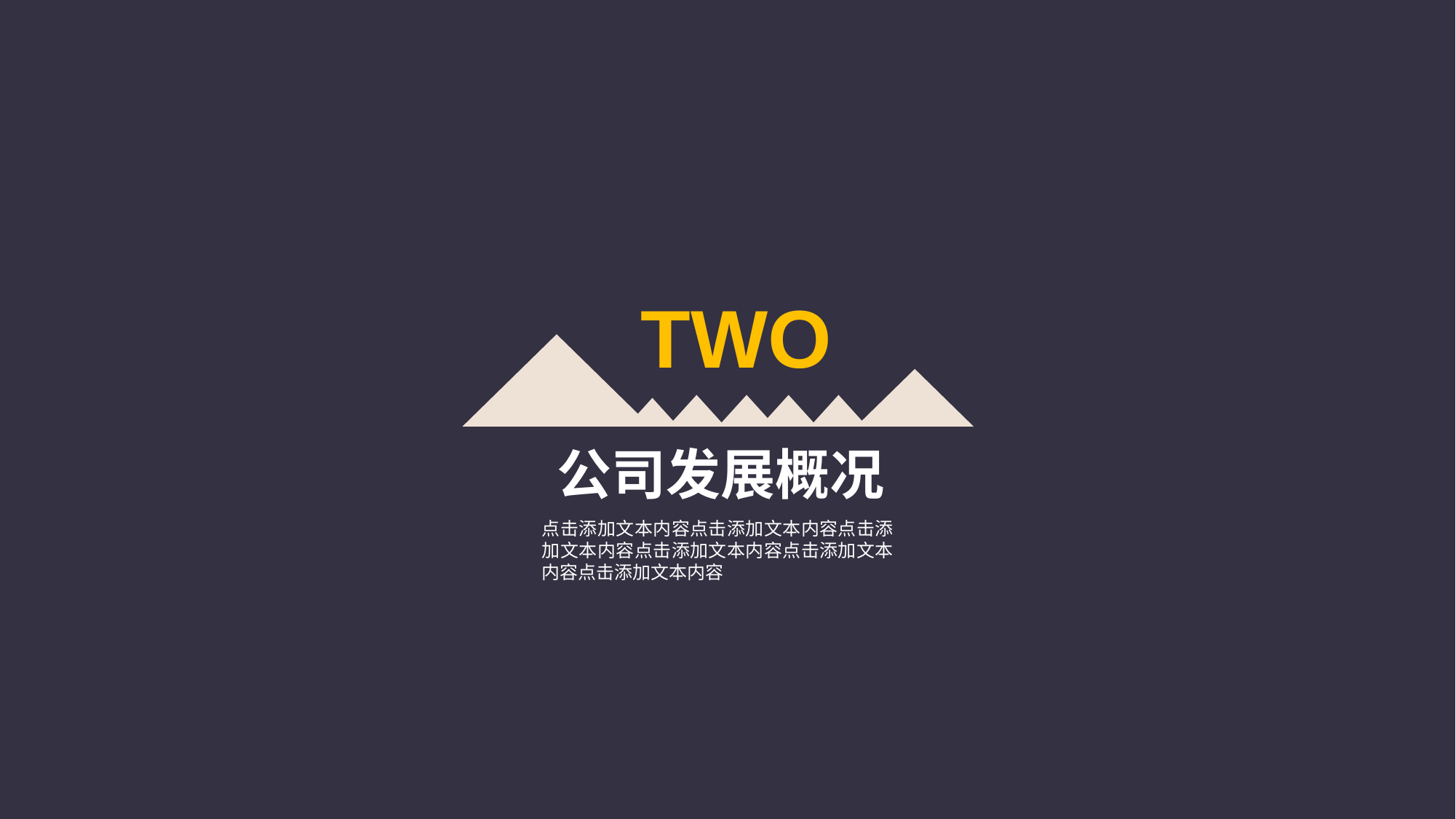

TWO

公司发展概况
点击添加文本内容点击添加文本内容点击添加文本内容点击添加文本内容点击添加文本内容点击添加文本内容